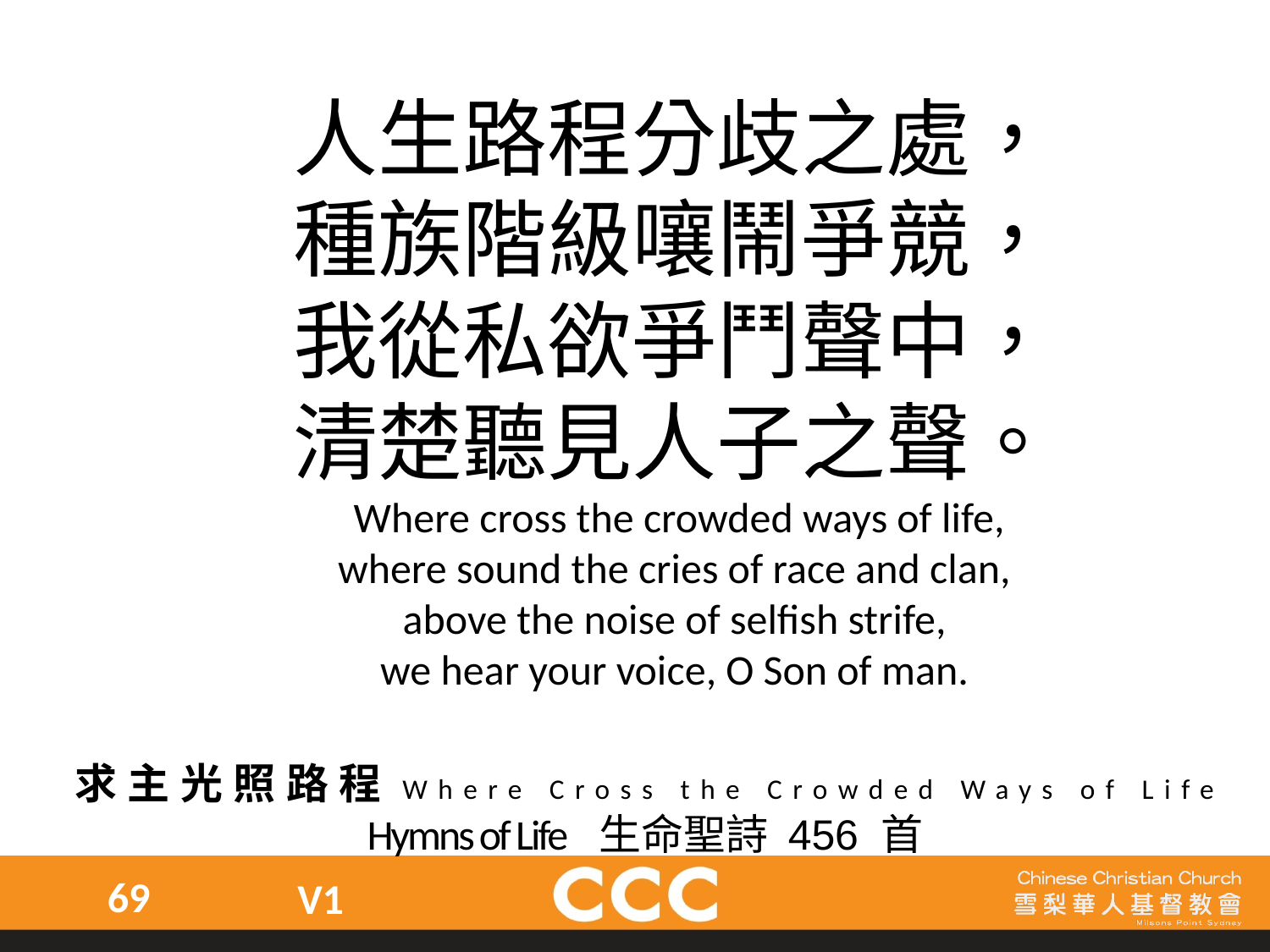

人生路程分歧之處，
種族階級嚷鬧爭競，
我從私欲爭鬥聲中，
清楚聽見人子之聲。
 Where cross the crowded ways of life,
where sound the cries of race and clan,
above the noise of selfish strife,
we hear your voice, O Son of man.
求主光照路程Where Cross the Crowded Ways of Life
Hymns of Life   生命聖詩 456 首
69
V1